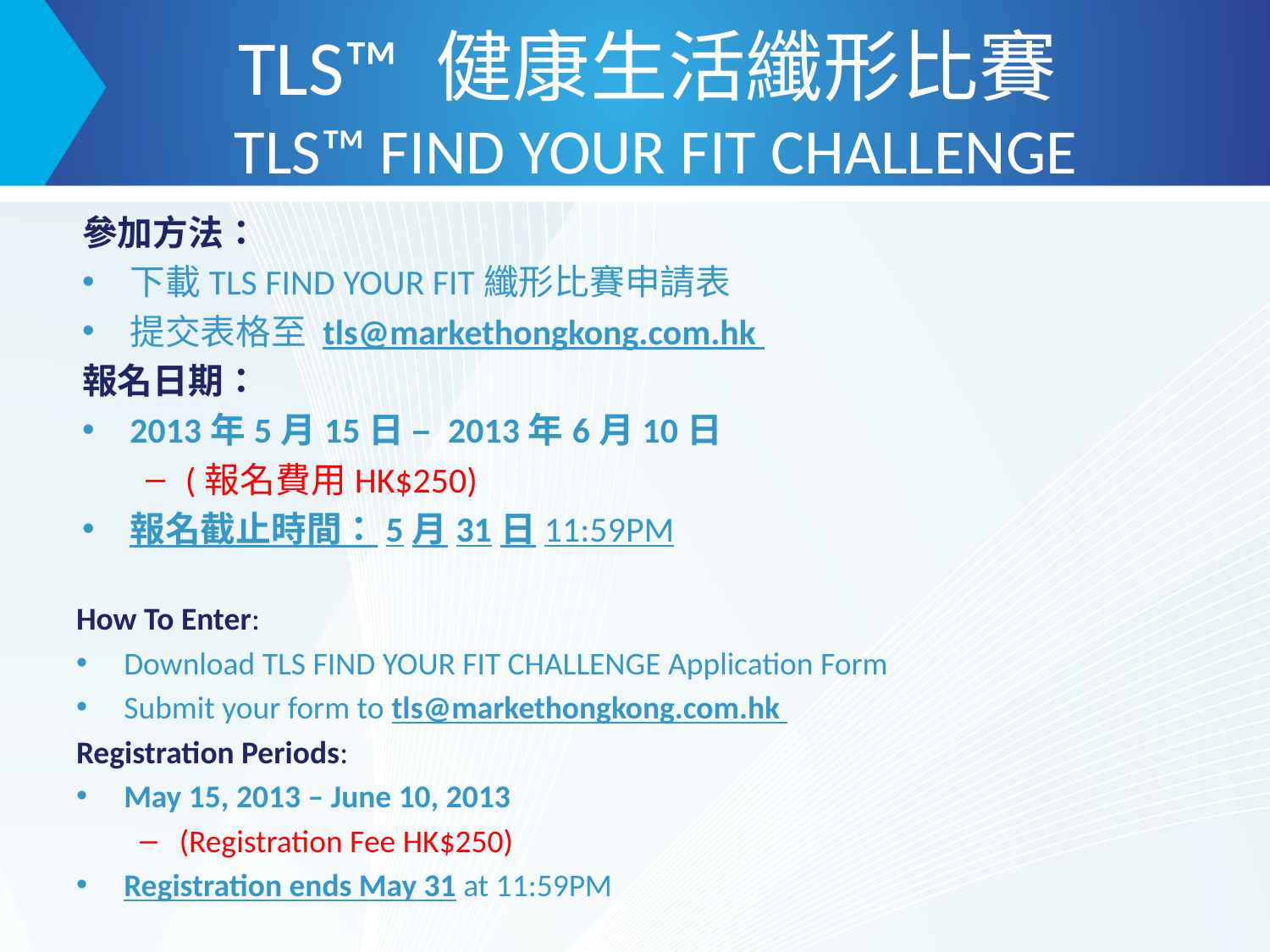

TLS™ 健康生活纖形比賽
TLS™ FIND YOUR FIT CHALLENGE
參加方法：
下載TLS FIND YOUR FIT纖形比賽申請表
提交表格至 tls@markethongkong.com.hk
報名日期：
2013年5月15日 – 2013年6月10日
(報名費用HK$250)
報名截止時間：5月31日11:59PM
How To Enter:
Download TLS FIND YOUR FIT CHALLENGE Application Form
Submit your form to tls@markethongkong.com.hk
Registration Periods:
May 15, 2013 – June 10, 2013
(Registration Fee HK$250)
Registration ends May 31 at 11:59PM